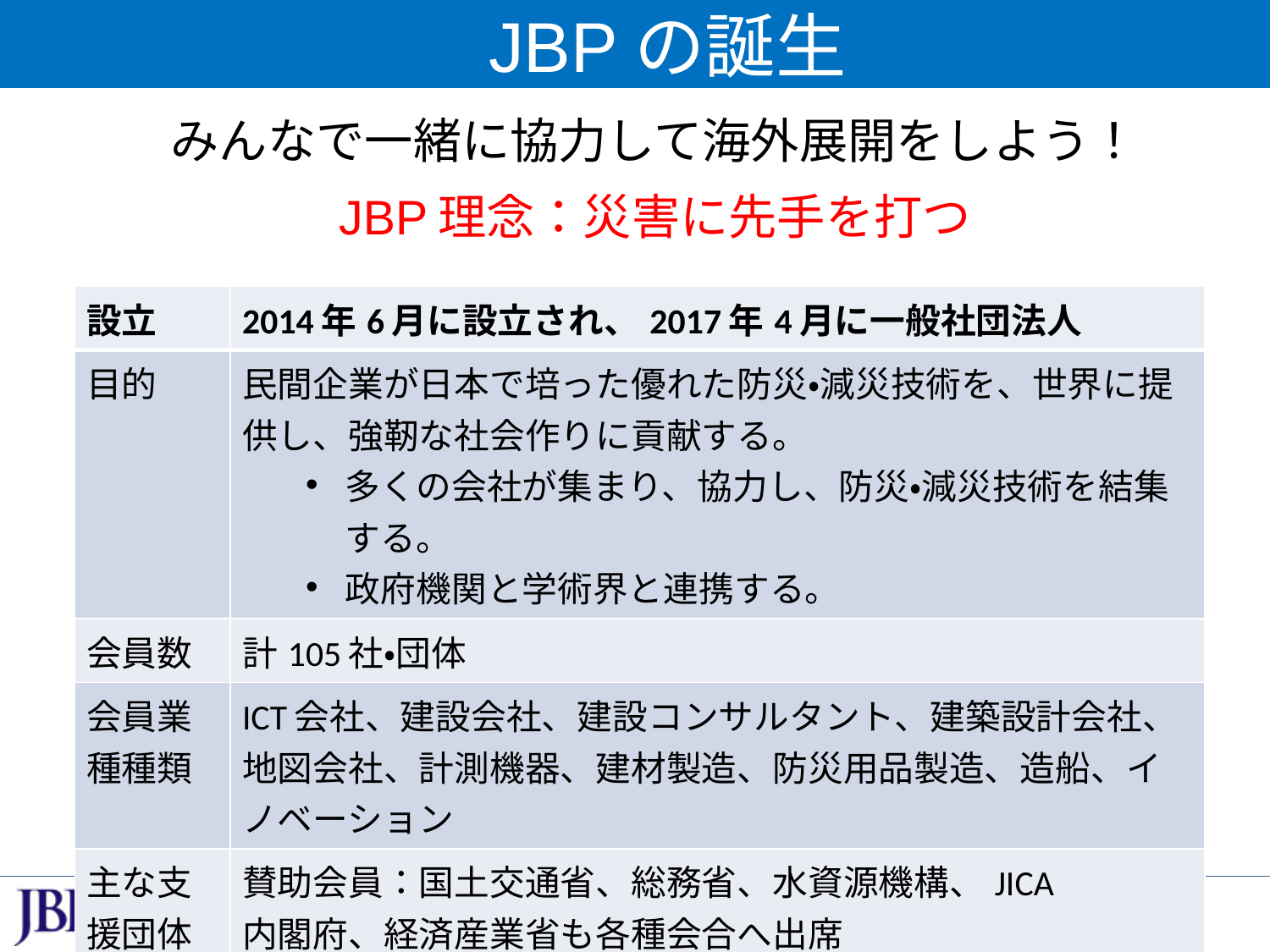

# JBPの誕生
みんなで一緒に協力して海外展開をしよう！
JBP理念：災害に先手を打つ
| 設立 | 2014年6月に設立され、2017年4月に一般社団法人 |
| --- | --- |
| 目的 | 民間企業が日本で培った優れた防災・減災技術を、世界に提供し、強靭な社会作りに貢献する。 多くの会社が集まり、協力し、防災・減災技術を結集する。 政府機関と学術界と連携する。 |
| 会員数 | 計105社・団体 |
| 会員業種種類 | ICT会社、建設会社、建設コンサルタント、建築設計会社、地図会社、計測機器、建材製造、防災用品製造、造船、イノベーション |
| 主な支援団体 | 賛助会員：国土交通省、総務省、水資源機構、JICA 内閣府、経済産業省も各種会合へ出席 |
| 資金源 | 会員会費（幹事会員50万円/年、一般会員10万円） |

5